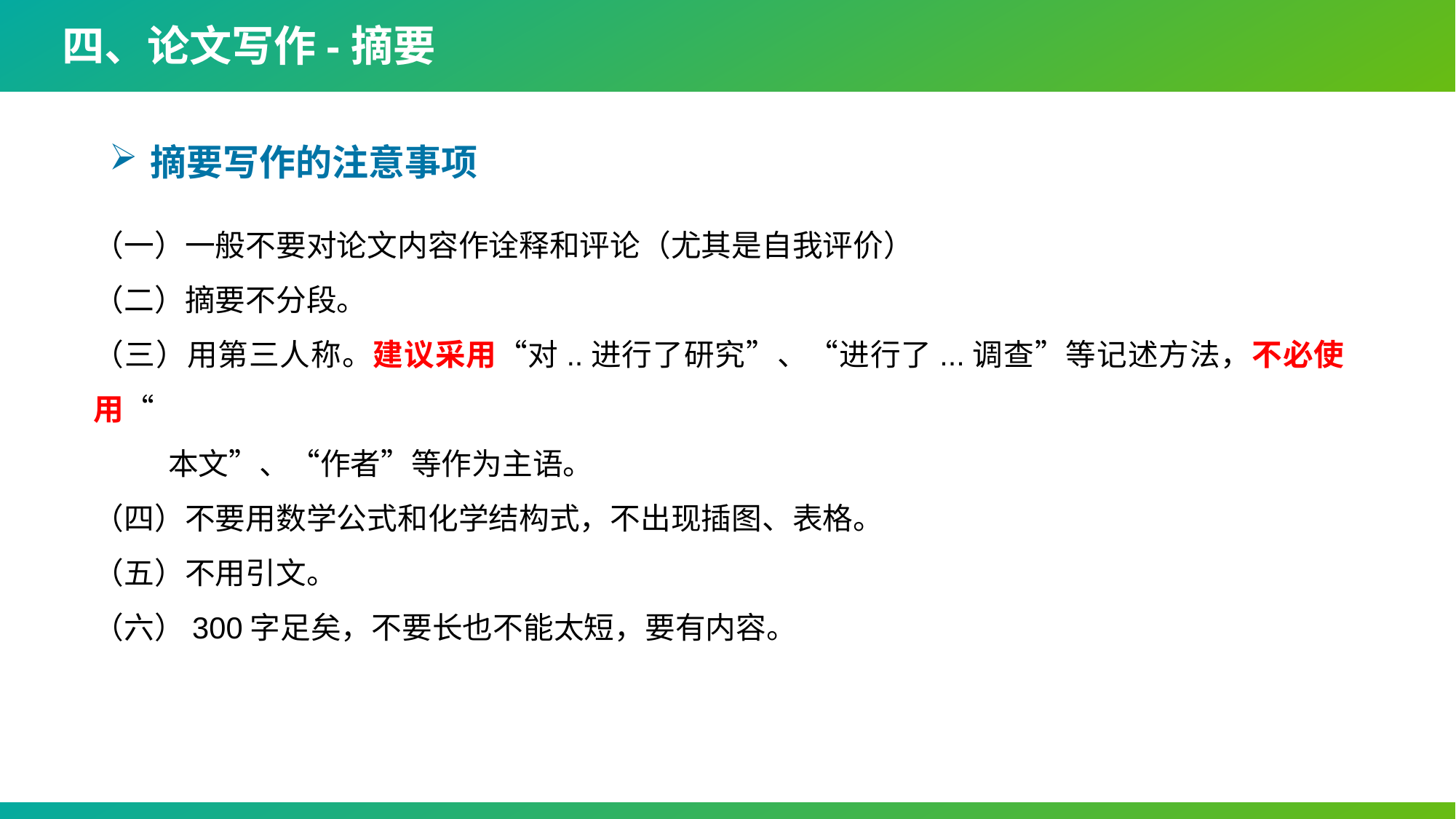

四、论文写作-摘要
摘要写作的注意事项
（一）一般不要对论文内容作诠释和评论（尤其是自我评价）
（二）摘要不分段。
（三）用第三人称。建议采用“对..进行了研究”、“进行了...调查”等记述方法，不必使用“
          本文”、“作者”等作为主语。
（四）不要用数学公式和化学结构式，不出现插图、表格。
（五）不用引文。
（六）300字足矣，不要长也不能太短，要有内容。